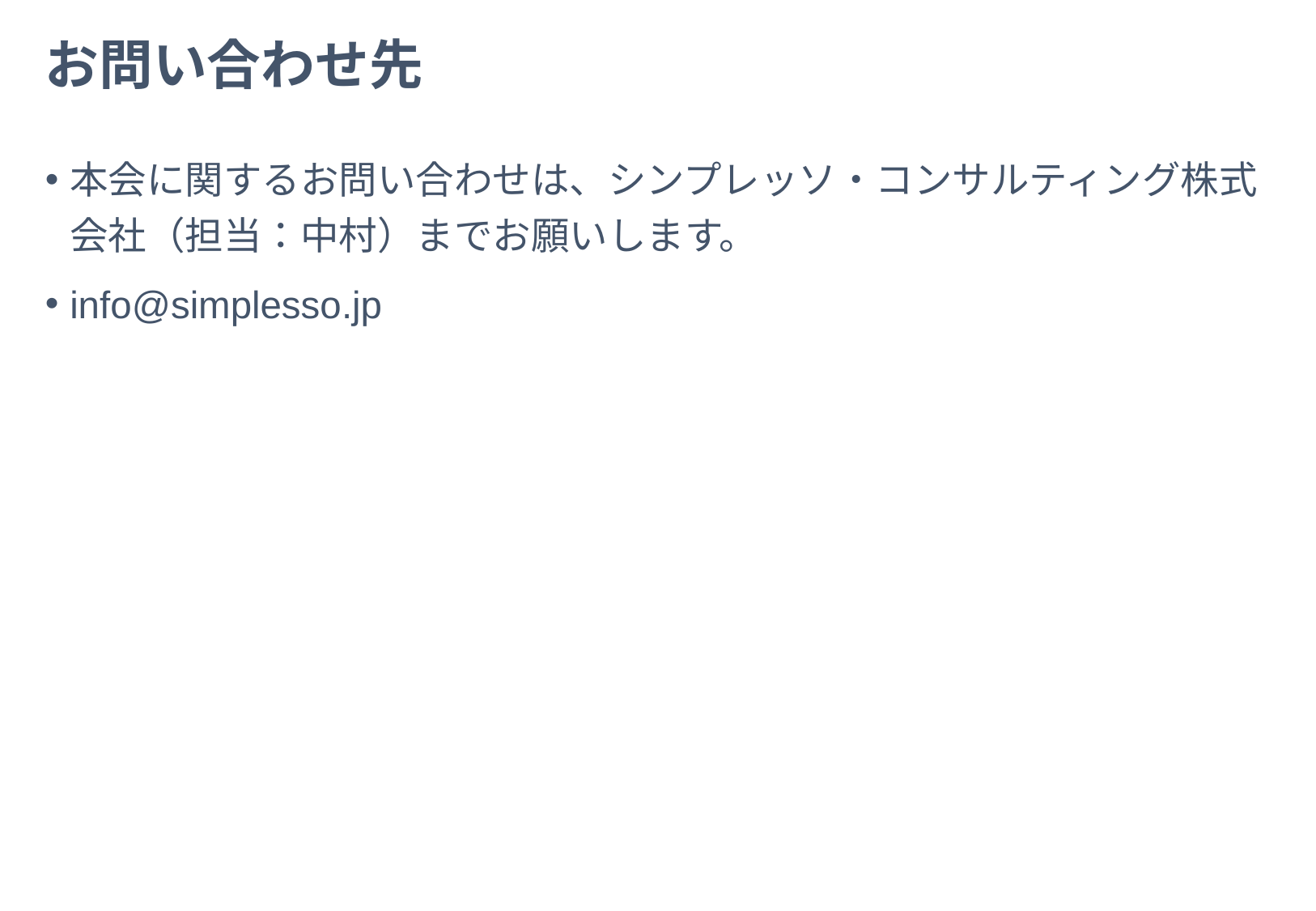

# お問い合わせ先
本会に関するお問い合わせは、シンプレッソ・コンサルティング株式会社（担当：中村）までお願いします。
info@simplesso.jp